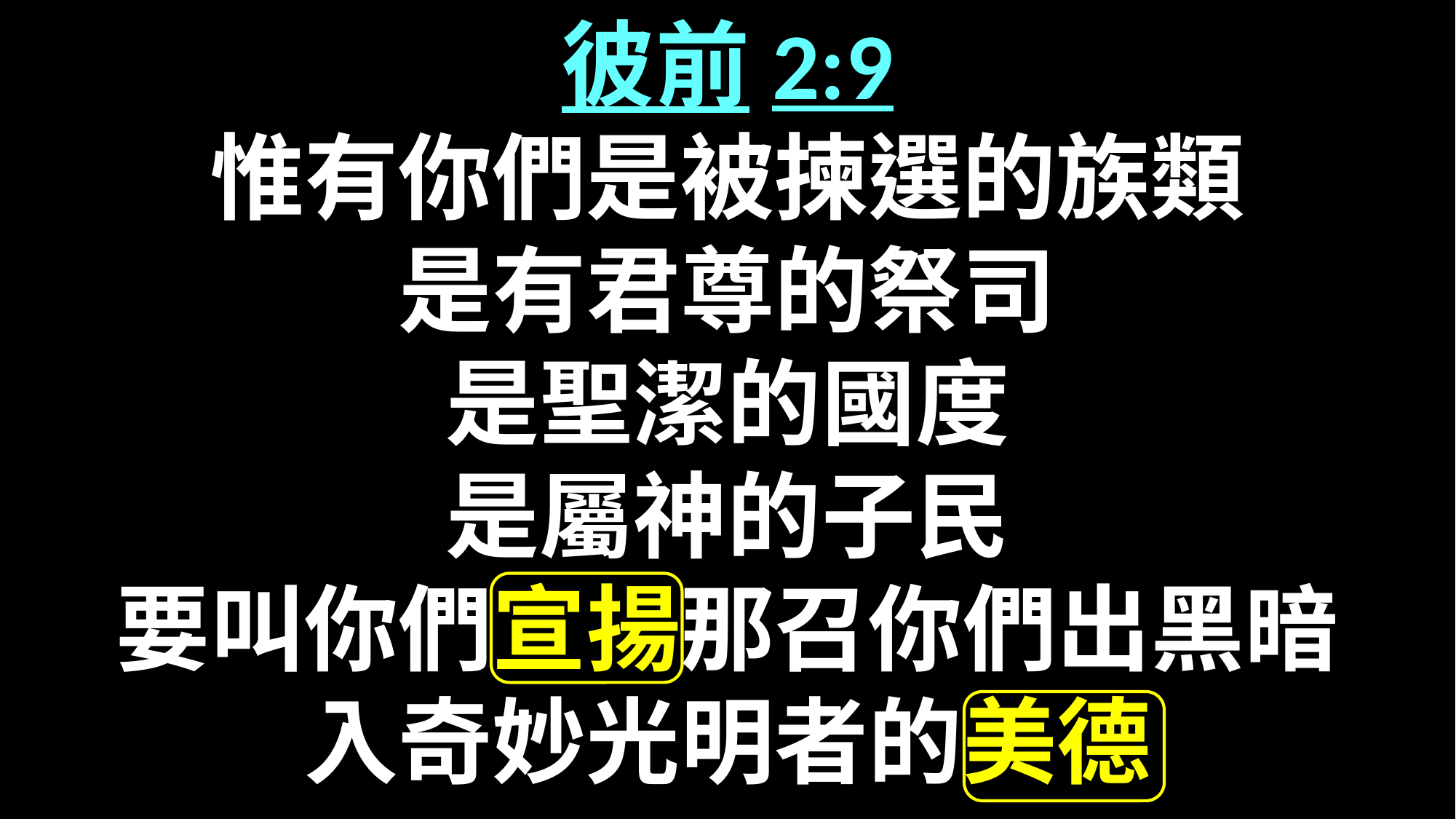

彼前2:9
惟有你們是被揀選的族類
是有君尊的祭司
是聖潔的國度
是屬神的子民
要叫你們宣揚那召你們出黑暗
入奇妙光明者的美德